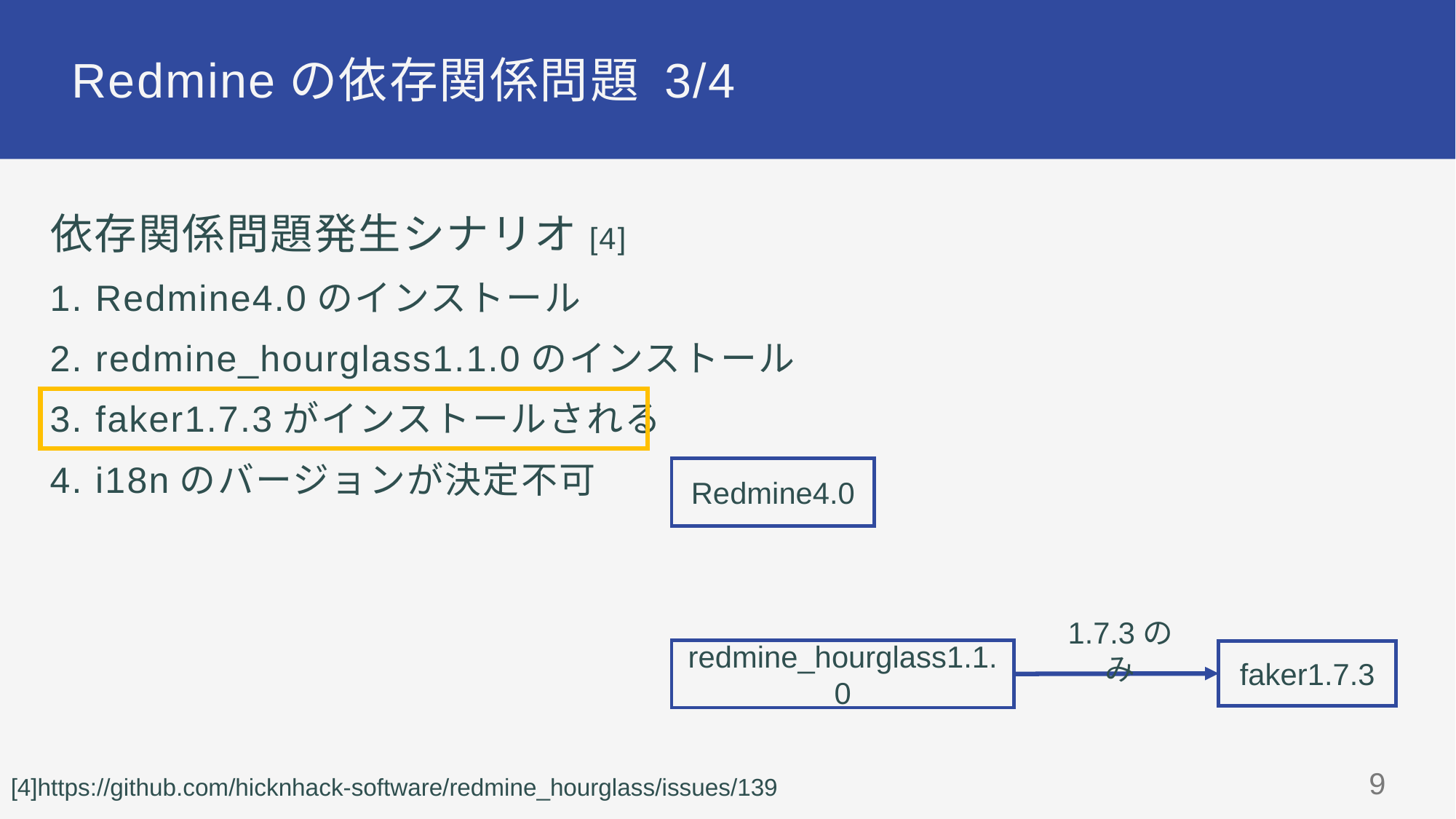

# Redmineの依存関係問題 3/4
依存関係問題発生シナリオ[4]
1. Redmine4.0のインストール
2. redmine_hourglass1.1.0のインストール
3. faker1.7.3がインストールされる
4. i18nのバージョンが決定不可

Redmine4.0
1.7.3のみ
redmine_hourglass1.1.0
faker1.7.3
9
[4]https://github.com/hicknhack-software/redmine_hourglass/issues/139